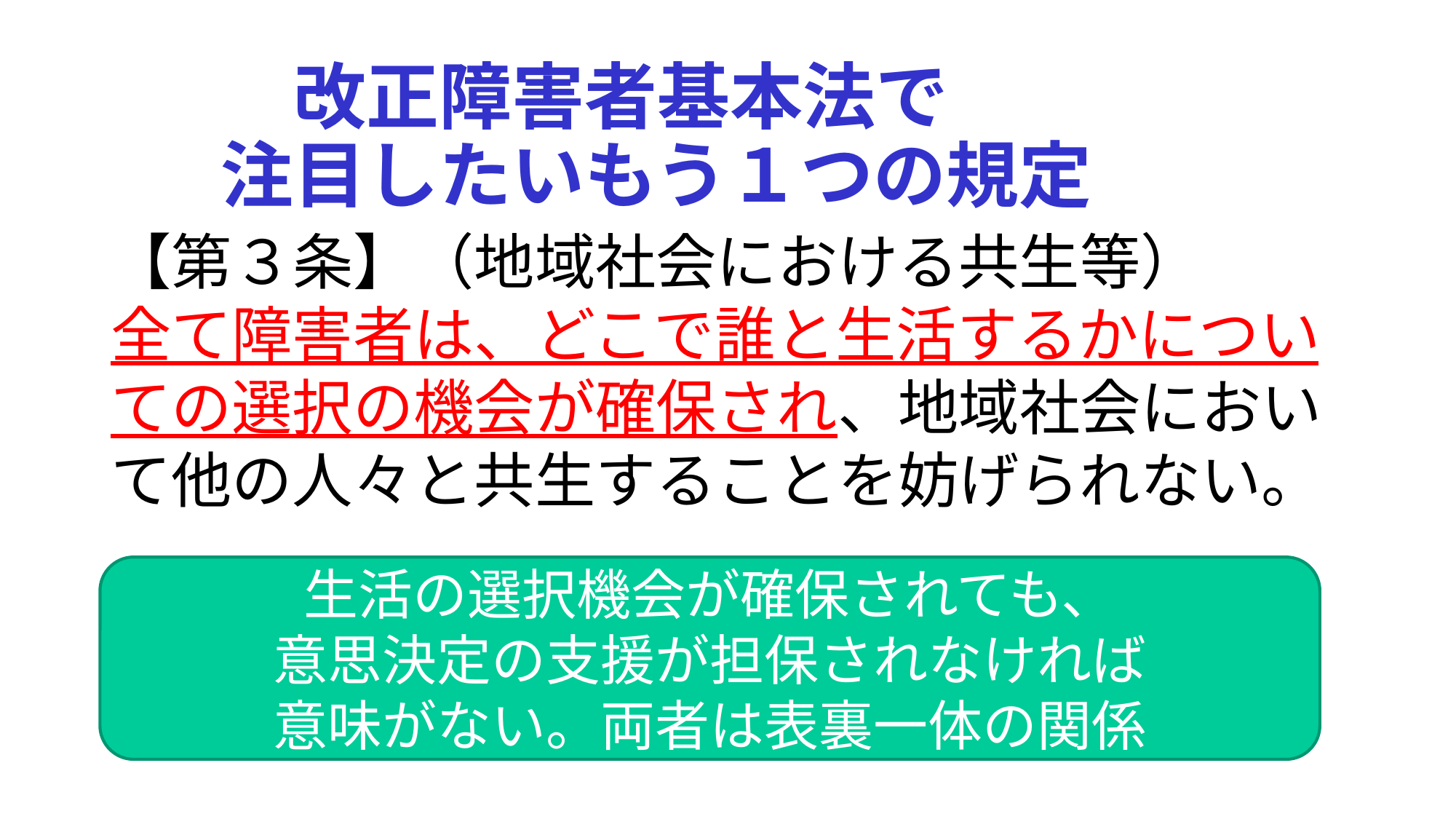

# 改正障害者基本法で 　　注目したいもう１つの規定
【第３条】（地域社会における共生等）
全て障害者は、どこで誰と生活するかについての選択の機会が確保され、地域社会において他の人々と共生することを妨げられない。

生活の選択機会が確保されても、
意思決定の支援が担保されなければ
意味がない。両者は表裏一体の関係